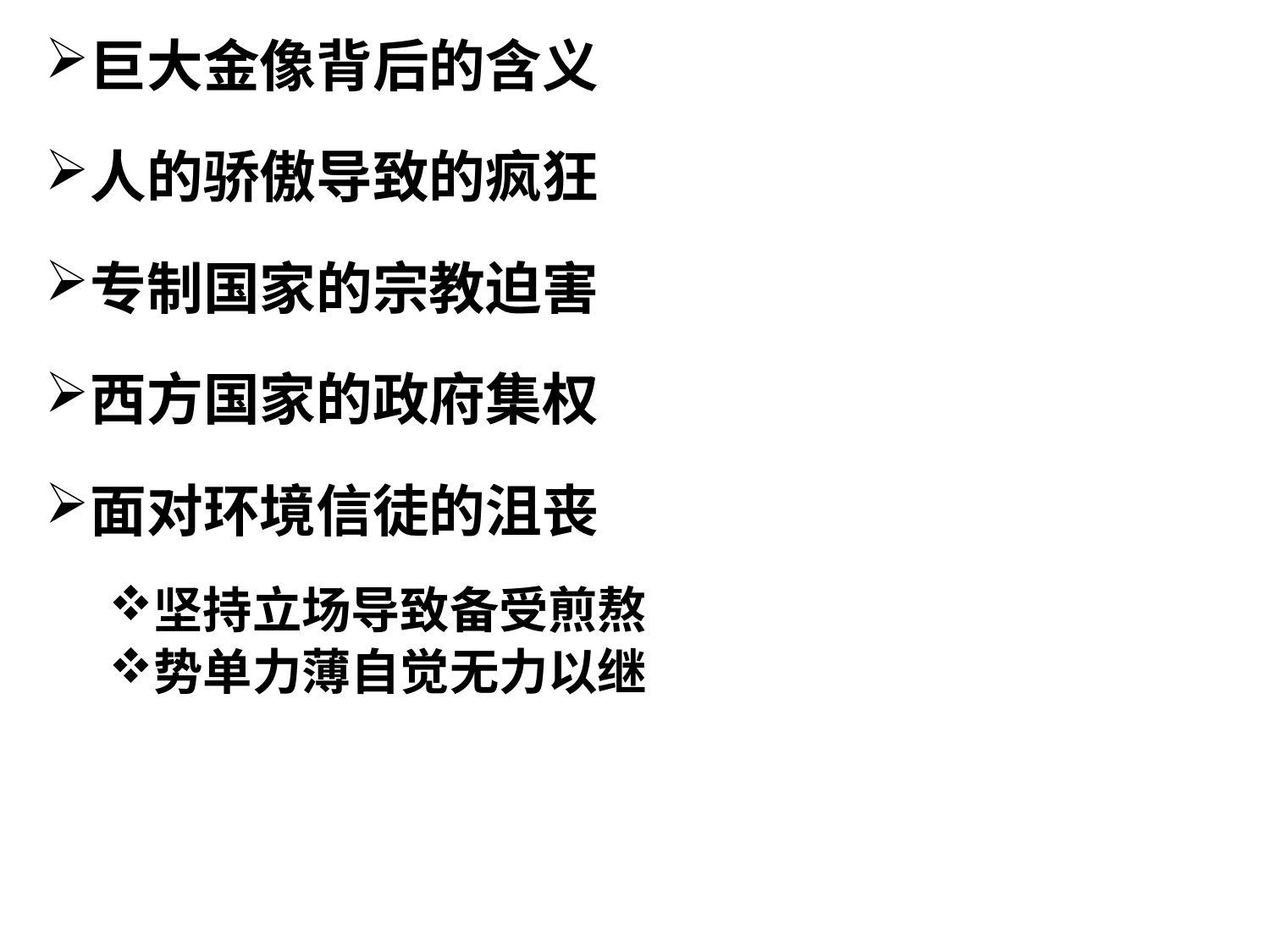

巨大金像背后的含义

人的骄傲导致的疯狂

专制国家的宗教迫害

西方国家的政府集权

面对环境信徒的沮丧

坚持立场导致备受煎熬
势单力薄自觉无力以继